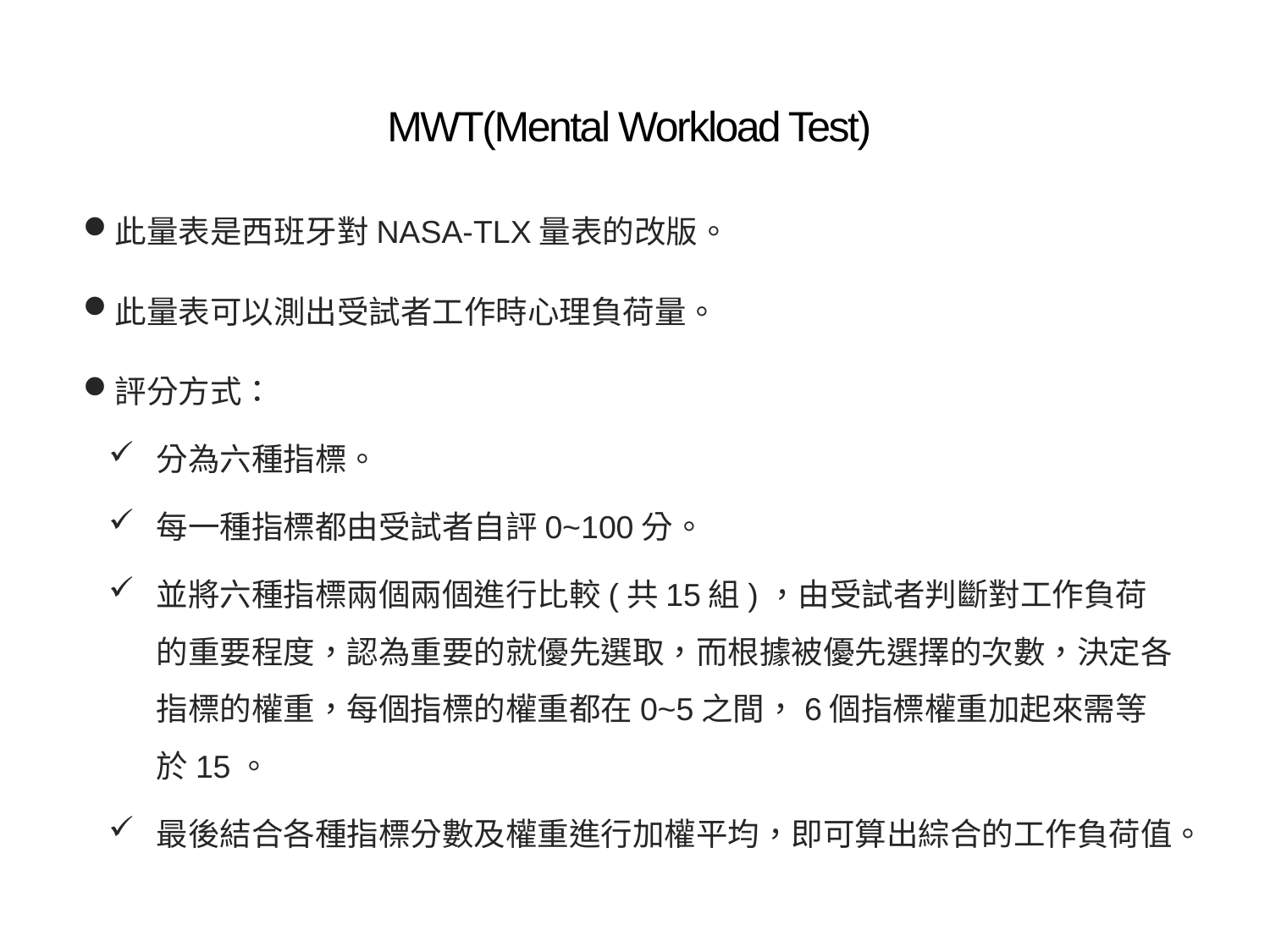

# MWT(Mental Workload Test)
此量表是西班牙對NASA-TLX量表的改版。
此量表可以測出受試者工作時心理負荷量。
評分方式：
分為六種指標。
每一種指標都由受試者自評0~100分。
並將六種指標兩個兩個進行比較(共15組)，由受試者判斷對工作負荷的重要程度，認為重要的就優先選取，而根據被優先選擇的次數，決定各指標的權重，每個指標的權重都在0~5之間，6個指標權重加起來需等於15。
最後結合各種指標分數及權重進行加權平均，即可算出綜合的工作負荷值。